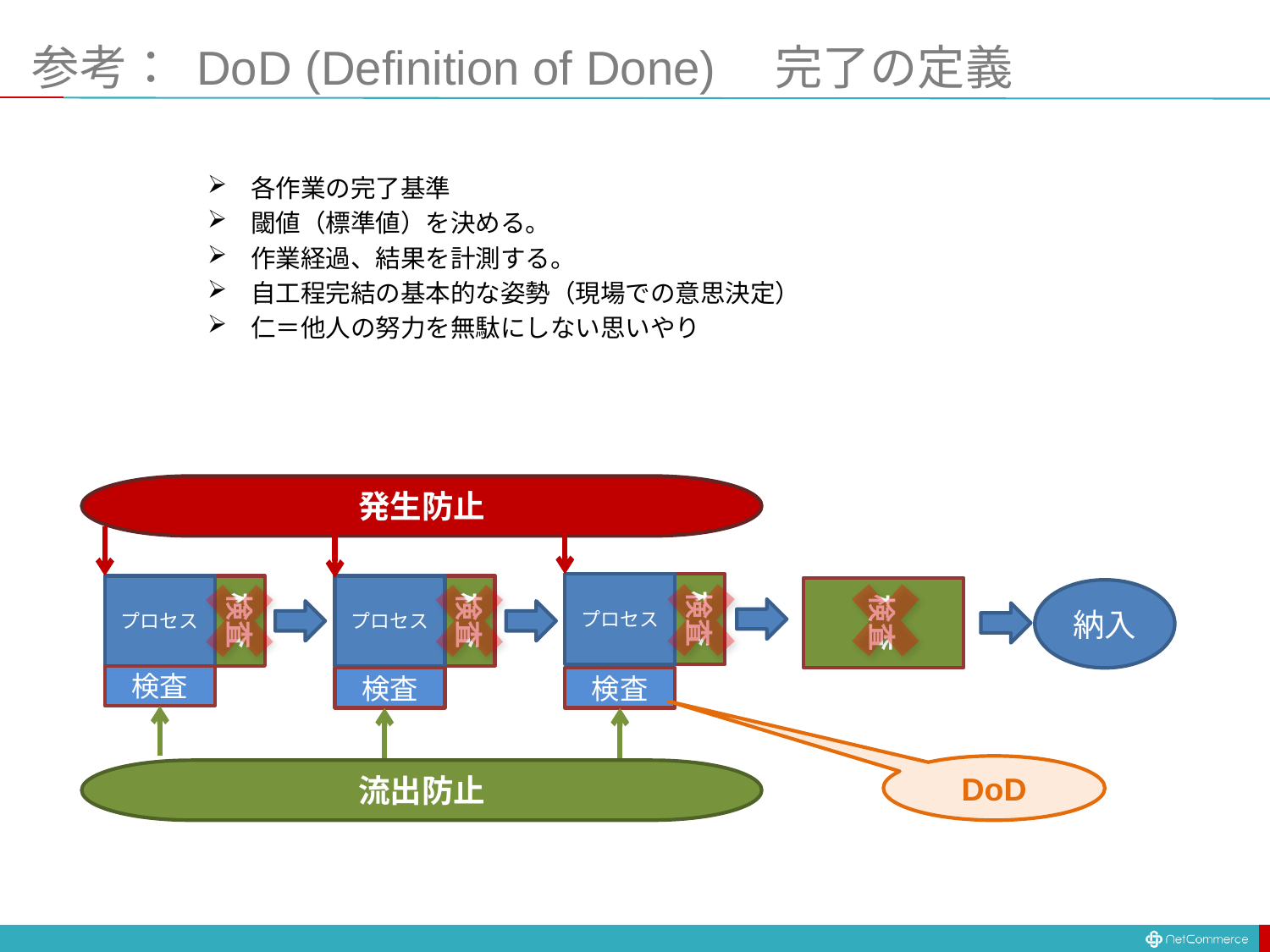

# 参考： DoD (Definition of Done)　完了の定義
各作業の完了基準
閾値（標準値）を決める。
作業経過、結果を計測する。
自工程完結の基本的な姿勢（現場での意思決定）
仁＝他人の努力を無駄にしない思いやり
発生防止

プロセス
検査
プロセス
検査
プロセス
検査
検査
納入

検査
検査
検査
DoD
流出防止